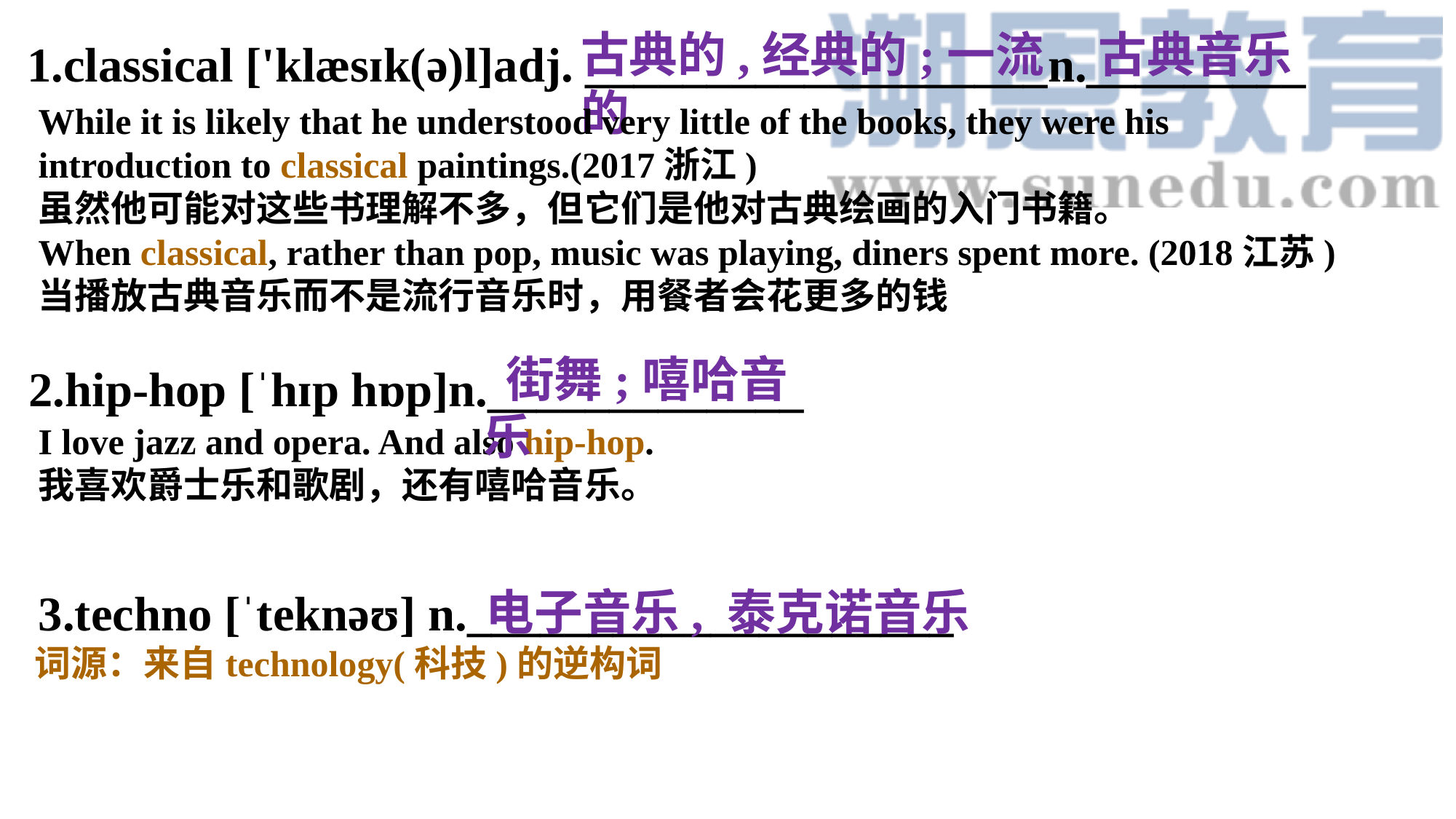

古典的,经典的;一流的
古典音乐
1.classical ['klæsɪk(ə)l]adj. ___________________n._________

While it is likely that he understood very little of the books, they were his introduction to classical paintings.(2017浙江)
虽然他可能对这些书理解不多，但它们是他对古典绘画的入门书籍。
When classical, rather than pop, music was playing, diners spent more. (2018江苏)
当播放古典音乐而不是流行音乐时，用餐者会花更多的钱
 街舞;嘻哈音乐
2.hip-hop [ˈhɪp hɒp]n._____________

I love jazz and opera. And also hip-hop.
我喜欢爵士乐和歌剧，还有嘻哈音乐。
3.techno [ˈteknəʊ] n.____________________
 电子音乐, 泰克诺音乐
词源：来自technology(科技)的逆构词